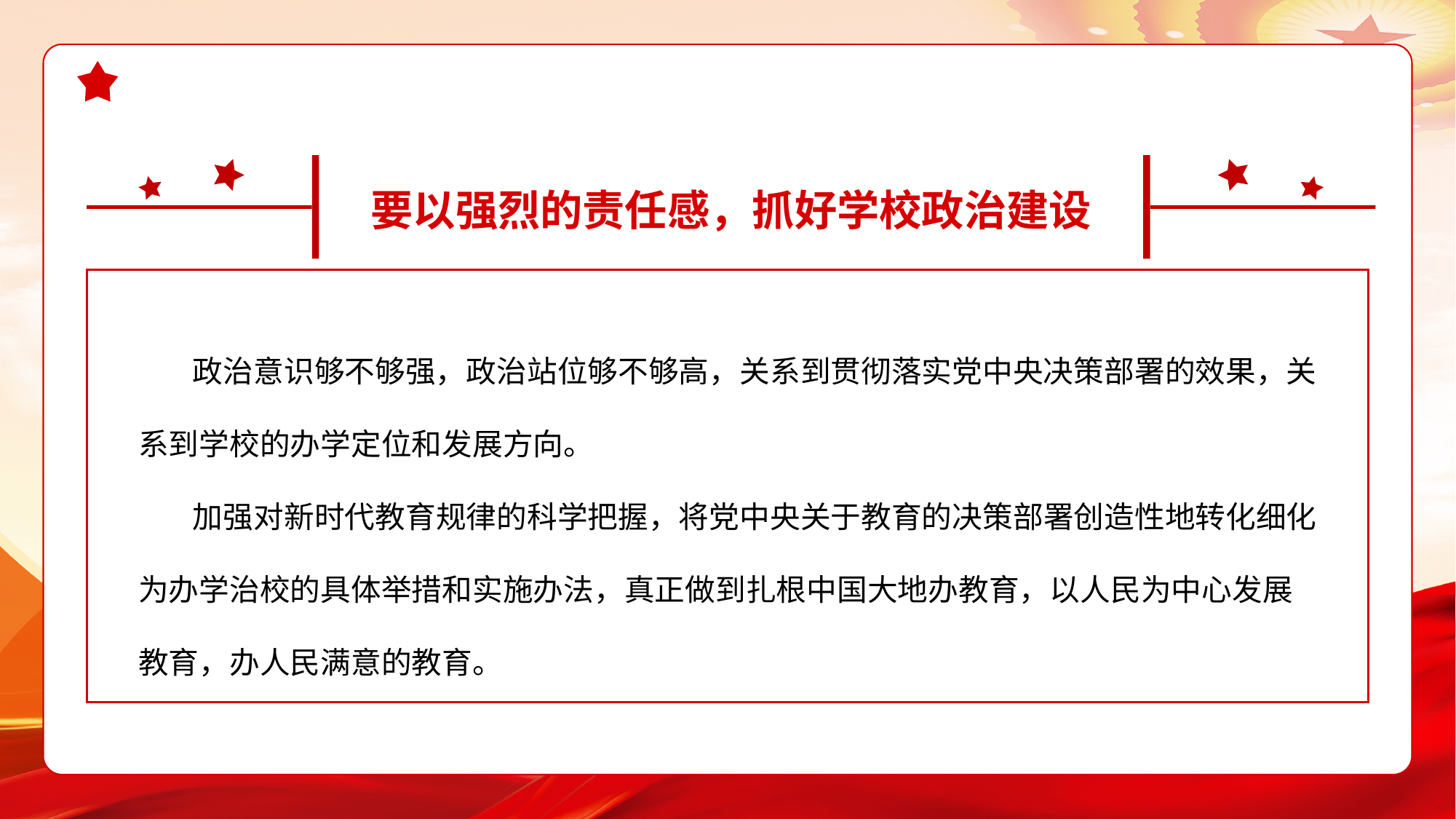

要以强烈的责任感，抓好学校政治建设

       政治意识够不够强，政治站位够不够高，关系到贯彻落实党中央决策部署的效果，关系到学校的办学定位和发展方向。
       加强对新时代教育规律的科学把握，将党中央关于教育的决策部署创造性地转化细化为办学治校的具体举措和实施办法，真正做到扎根中国大地办教育，以人民为中心发展教育，办人民满意的教育。